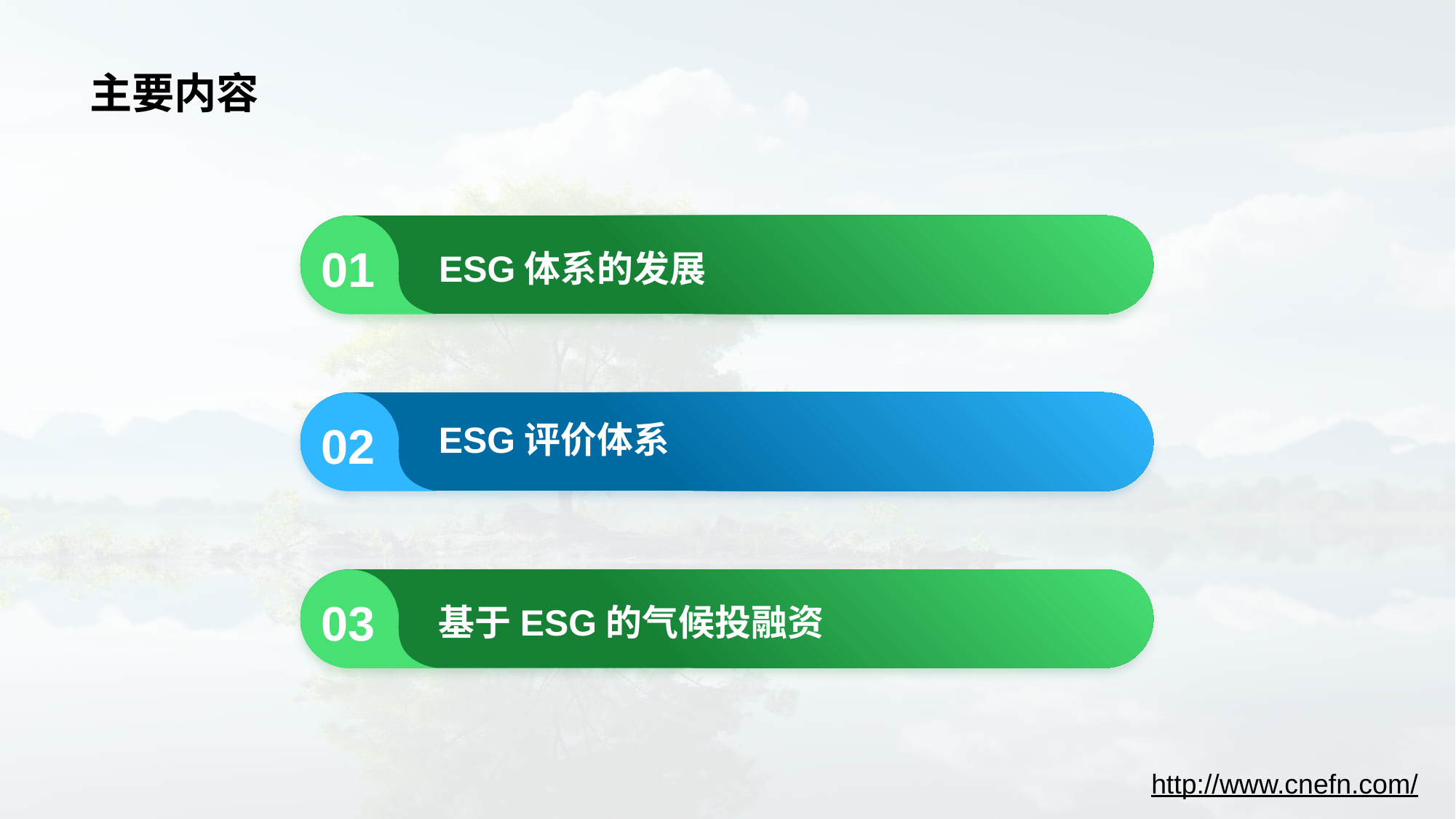

# 主要内容

01
ESG体系的发展

02
ESG评价体系

03
基于ESG的气候投融资